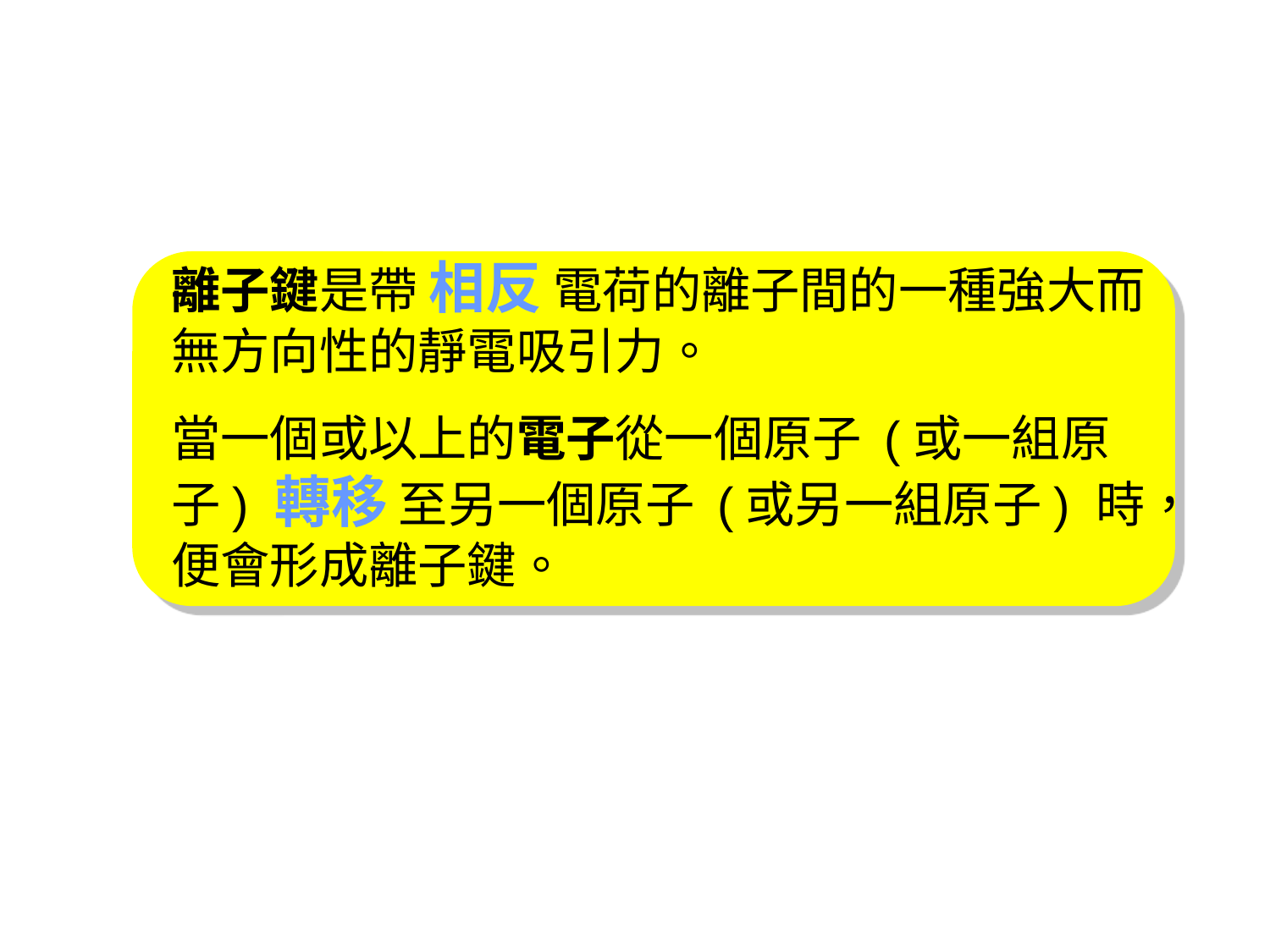

離子鍵是帶 相反 電荷的離子間的一種強大而無方向性的靜電吸引力。
當一個或以上的電子從一個原子 (或一組原子) 轉移 至另一個原子 (或另一組原子) 時，便會形成離子鍵。